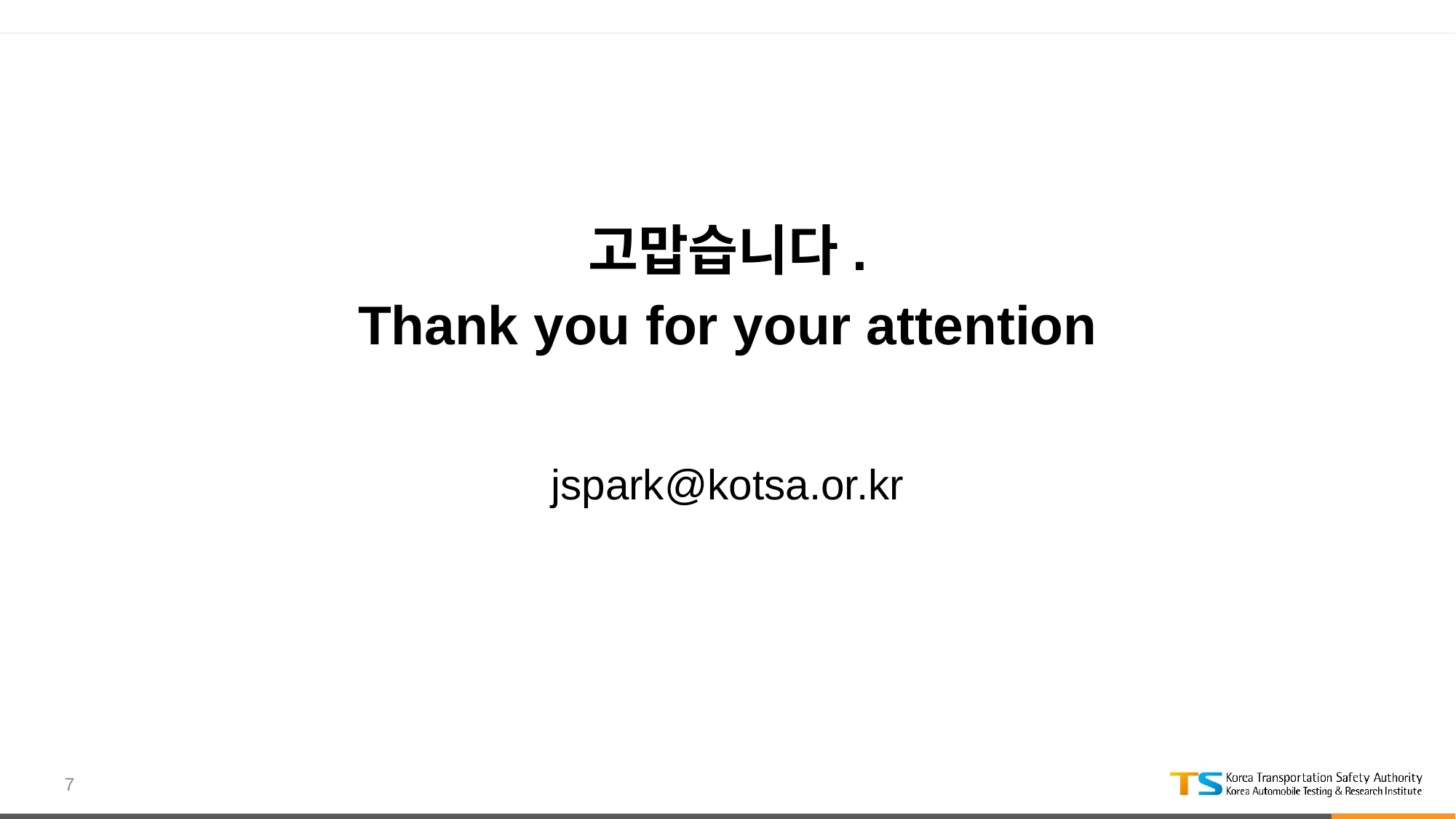

고맙습니다.
Thank you for your attention
jspark@kotsa.or.kr
7